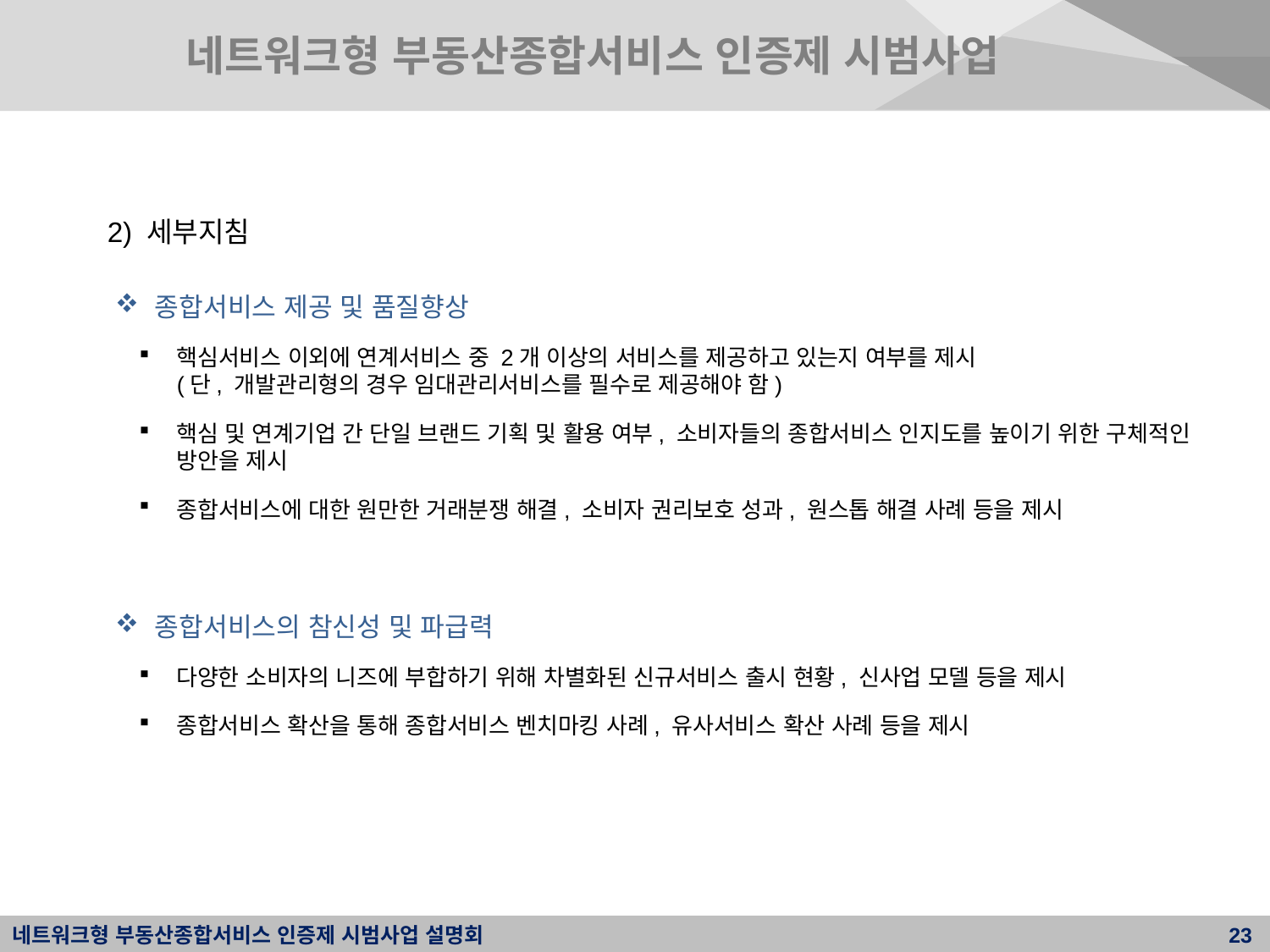

네트워크형 부동산종합서비스 인증제 시범사업
2) 세부지침
종합서비스 제공 및 품질향상
핵심서비스 이외에 연계서비스 중 2개 이상의 서비스를 제공하고 있는지 여부를 제시
(단, 개발관리형의 경우 임대관리서비스를 필수로 제공해야 함)
핵심 및 연계기업 간 단일 브랜드 기획 및 활용 여부, 소비자들의 종합서비스 인지도를 높이기 위한 구체적인 방안을 제시
종합서비스에 대한 원만한 거래분쟁 해결, 소비자 권리보호 성과, 원스톱 해결 사례 등을 제시
종합서비스의 참신성 및 파급력
다양한 소비자의 니즈에 부합하기 위해 차별화된 신규서비스 출시 현황, 신사업 모델 등을 제시
종합서비스 확산을 통해 종합서비스 벤치마킹 사례, 유사서비스 확산 사례 등을 제시
23